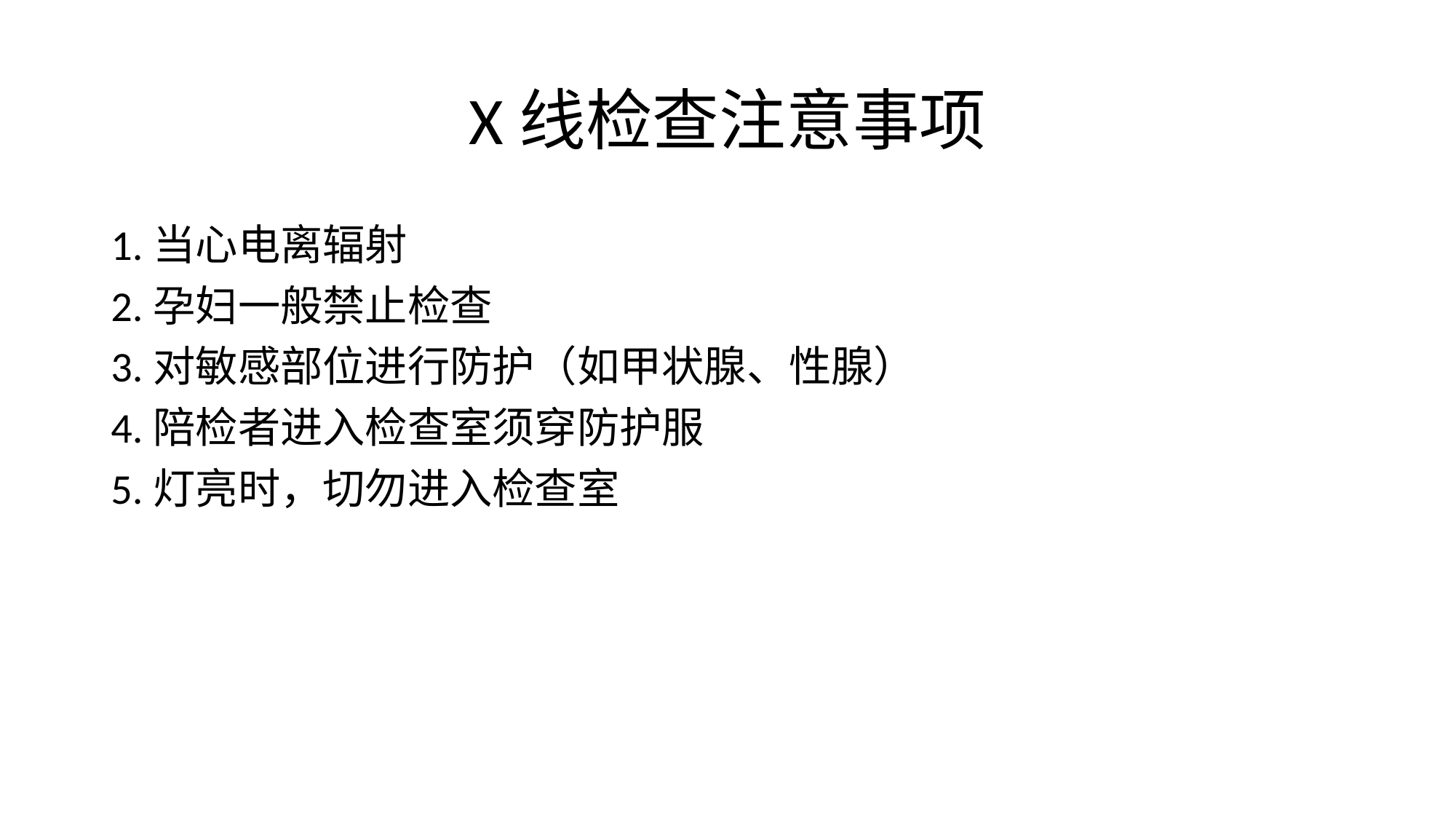

# X线检查注意事项
1.当心电离辐射
2.孕妇一般禁止检查
3.对敏感部位进行防护（如甲状腺、性腺）
4.陪检者进入检查室须穿防护服
5.灯亮时，切勿进入检查室